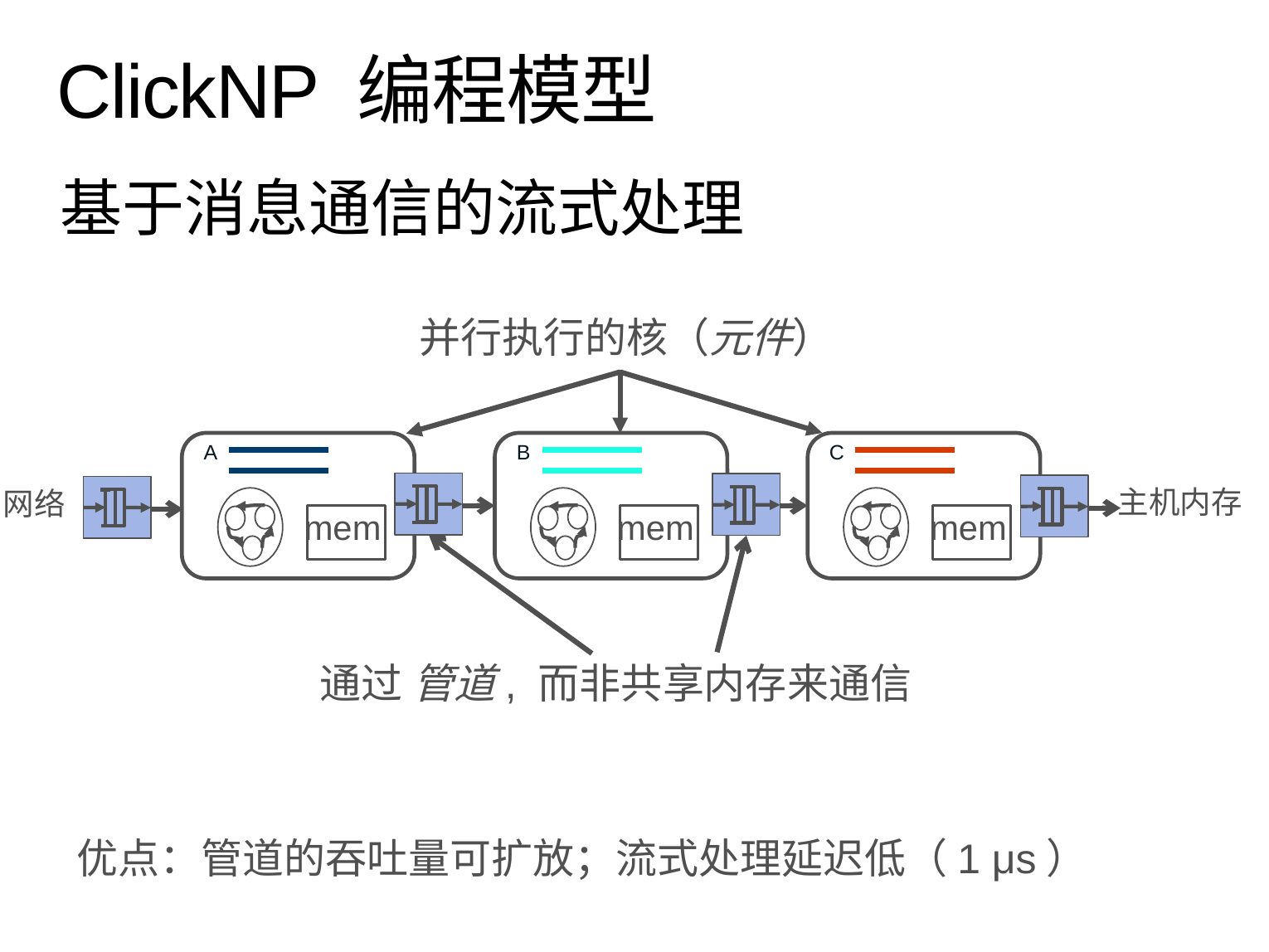

29
# ClickNP 编程模型
基于消息通信的流式处理
并行执行的核（元件）

 A
 B
 C
主机内存
网络

mem
mem
mem

通过 管道, 而非共享内存来通信
优点：管道的吞吐量可扩放；流式处理延迟低（1 μs）